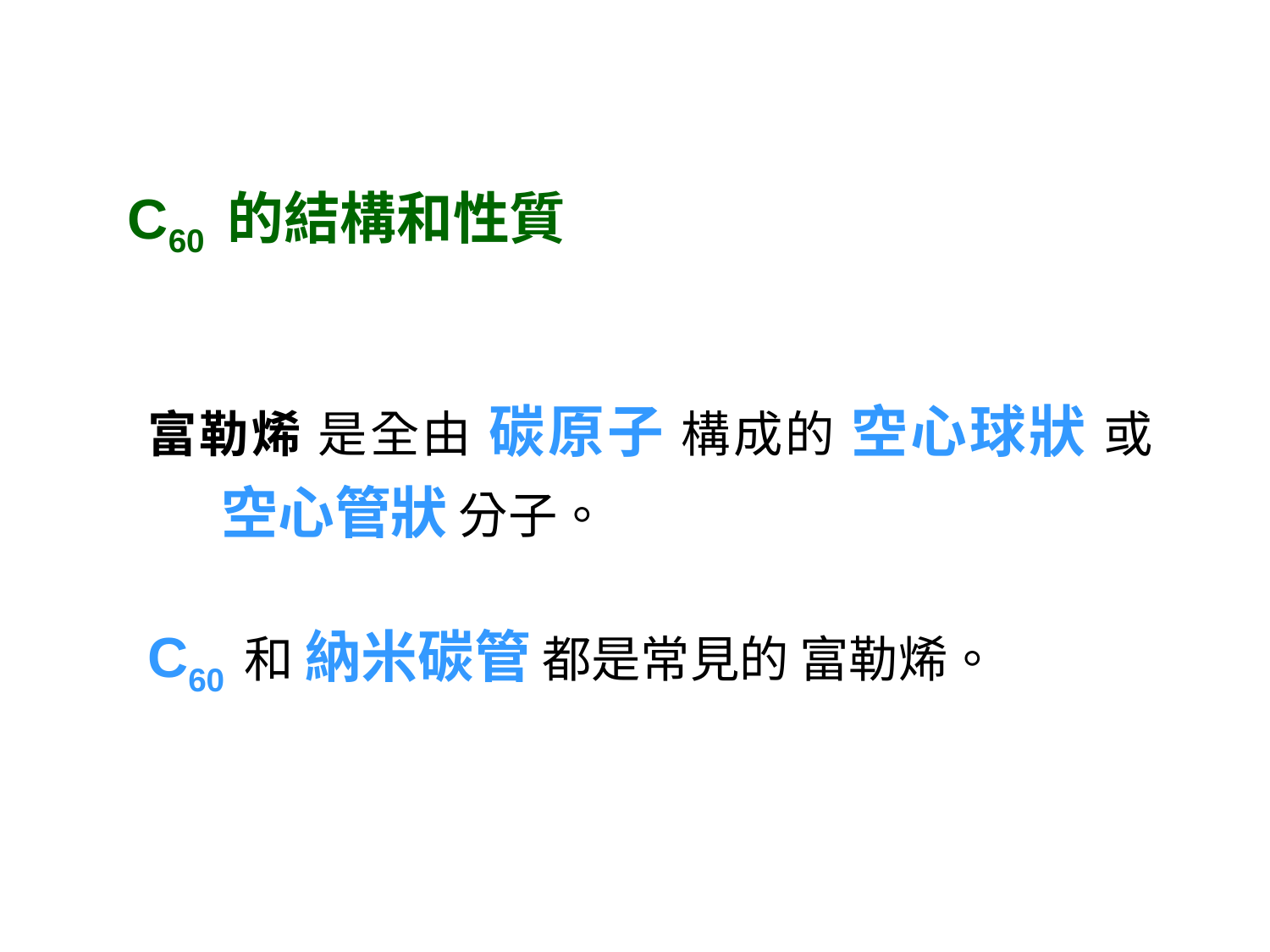

C60 的結構和性質
富勒烯 是全由 碳原子 構成的 空心球狀 或 空心管狀 分子。
C60 和 納米碳管 都是常見的 富勒烯。